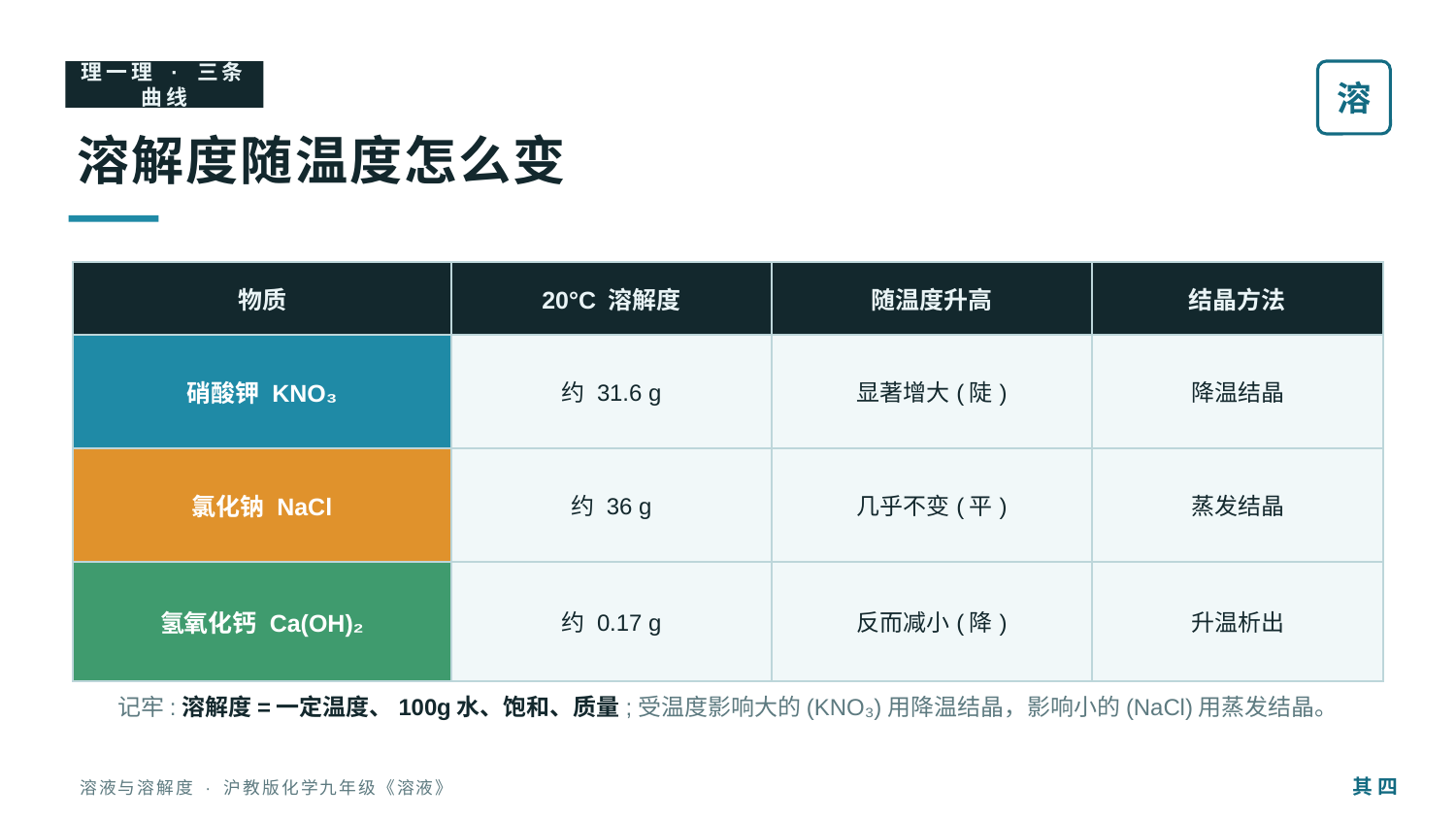

理一理 · 三条曲线
溶

溶解度随温度怎么变

| 物质 | 20°C 溶解度 | 随温度升高 | 结晶方法 |
| --- | --- | --- | --- |
| 硝酸钾 KNO₃ | 约 31.6 g | 显著增大(陡) | 降温结晶 |
| 氯化钠 NaCl | 约 36 g | 几乎不变(平) | 蒸发结晶 |
| 氢氧化钙 Ca(OH)₂ | 约 0.17 g | 反而减小(降) | 升温析出 |
记牢:溶解度=一定温度、100g水、饱和、质量;受温度影响大的(KNO₃)用降温结晶，影响小的(NaCl)用蒸发结晶。
其 四
溶液与溶解度 · 沪教版化学九年级《溶液》